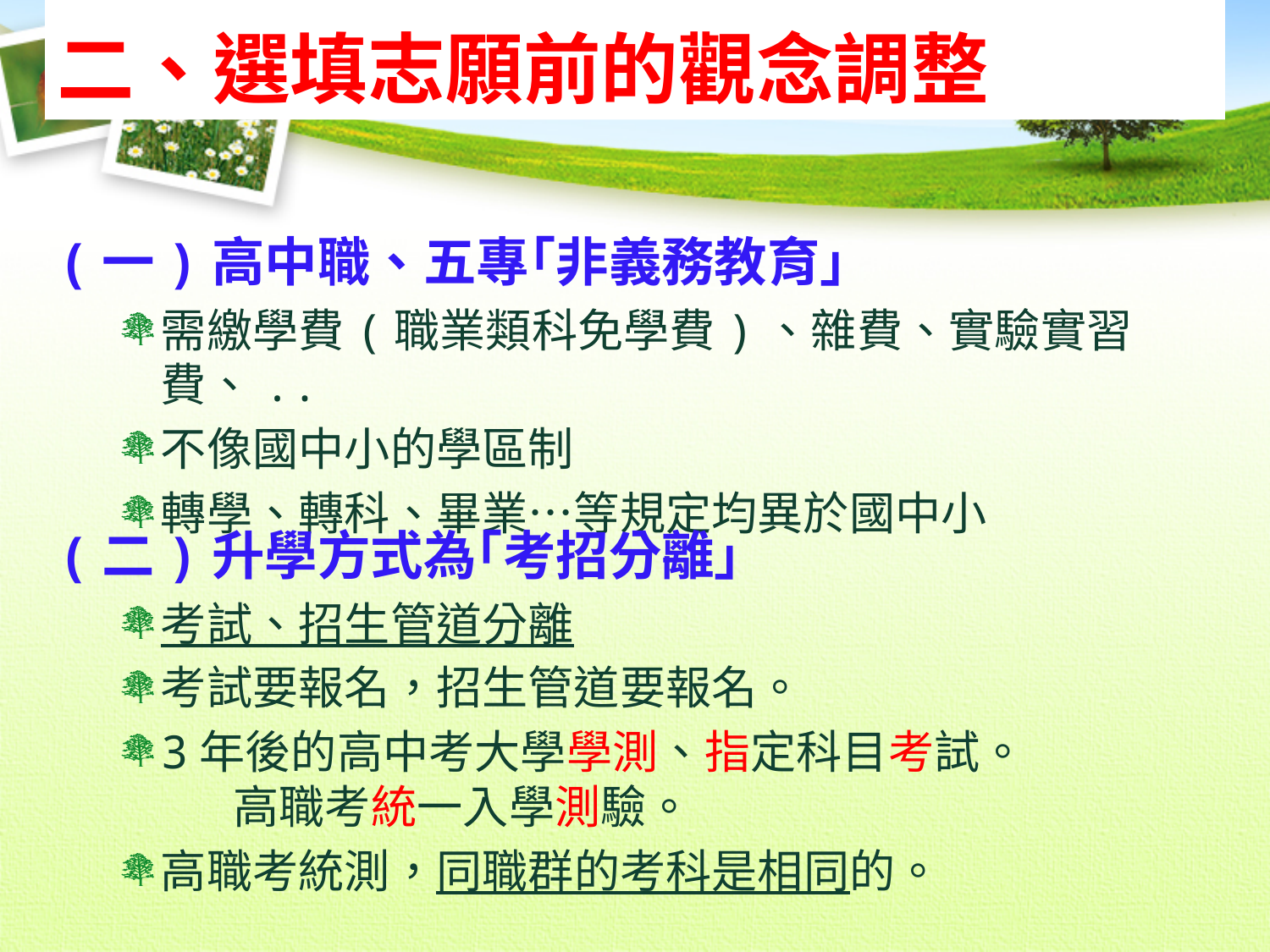

二、選填志願前的觀念調整
(一)高中職、五專｢非義務教育｣
需繳學費(職業類科免學費)、雜費、實驗實習費、..
不像國中小的學區制
轉學、轉科、畢業…等規定均異於國中小
(二)升學方式為｢考招分離｣
考試、招生管道分離
考試要報名，招生管道要報名。
3年後的高中考大學學測、指定科目考試。
       高職考統一入學測驗。
高職考統測，同職群的考科是相同的。